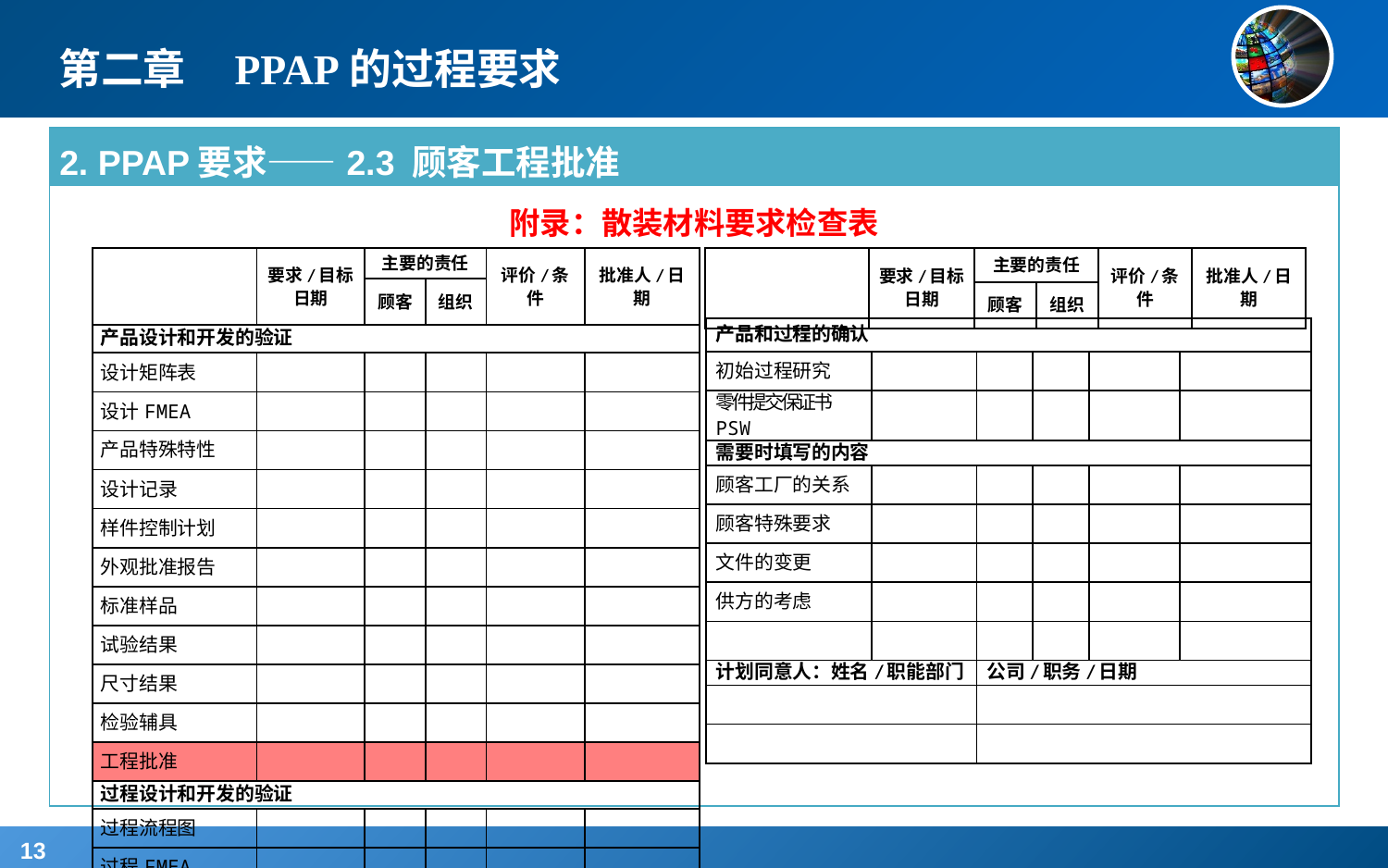

# 第二章    PPAP的过程要求
| 2. PPAP要求——2.3 顾客工程批准 |
| --- |
| 附录：散装材料要求检查表 |
|  | 要求/目标日期 | 主要的责任 |  | 评价/条件 | 批准人/日期 |
| --- | --- | --- | --- | --- | --- |
|  |  | 顾客 | 组织 |  |  |
|  | 要求/目标日期 | 主要的责任 |  | 评价/条件 | 批准人/日期 |
| --- | --- | --- | --- | --- | --- |
|  |  | 顾客 | 组织 |  |  |
| 产品设计和开发的验证 |  |  |  |  |  |
| 设计矩阵表 |  |  |  |  |  |
| 设计FMEA |  |  |  |  |  |
| 产品特殊特性 |  |  |  |  |  |
| 设计记录 |  |  |  |  |  |
| 样件控制计划 |  |  |  |  |  |
| 外观批准报告 |  |  |  |  |  |
| 标准样品 |  |  |  |  |  |
| 试验结果 |  |  |  |  |  |
| 尺寸结果 |  |  |  |  |  |
| 检验辅具 |  |  |  |  |  |
| 工程批准 |  |  |  |  |  |
| 过程设计和开发的验证 |  |  |  |  |  |
| 过程流程图 |  |  |  |  |  |
| 过程FMEA |  |  |  |  |  |
| 过程特殊特性 |  |  |  |  |  |
| 试生产控制计划 |  |  |  |  |  |
| 测量系统研究 |  |  |  |  |  |
| 临时批准 |  |  |  |  |  |
| 产品和过程的确认 |  |  |  |  |  |
| --- | --- | --- | --- | --- | --- |
| 初始过程研究 |  |  |  |  |  |
| 零件提交保证书PSW |  |  |  |  |  |
| 需要时填写的内容 |  |  |  |  |  |
| 顾客工厂的关系 |  |  |  |  |  |
| 顾客特殊要求 |  |  |  |  |  |
| 文件的变更 |  |  |  |  |  |
| 供方的考虑 |  |  |  |  |  |
|  |  |  |  |  |  |
| 计划同意人：姓名/职能部门 |  | 公司/职务/日期 |  |  |  |
|  |  |  |  |  |  |
|  |  |  |  |  |  |